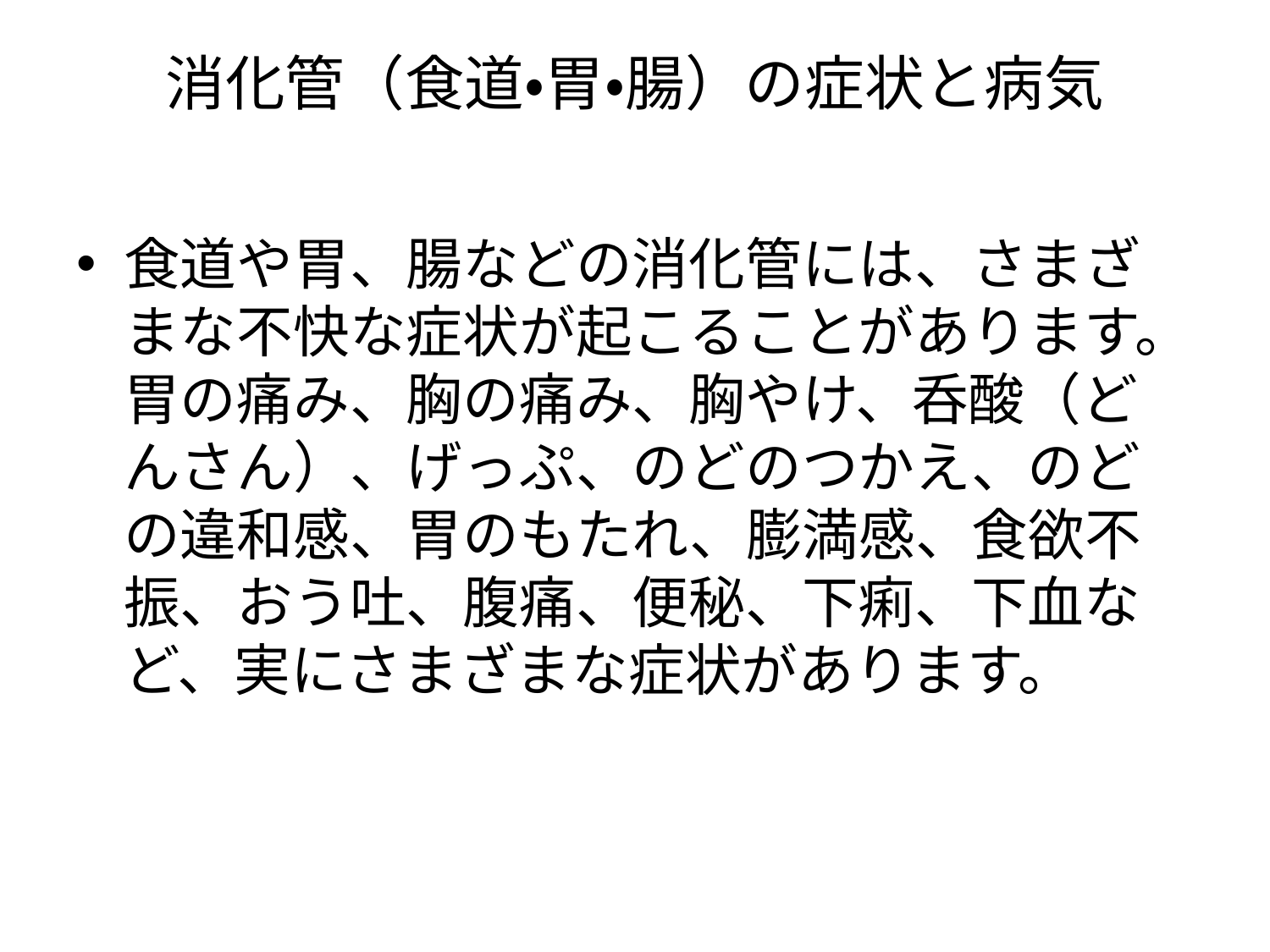

# 消化管（食道・胃・腸）の症状と病気
食道や胃、腸などの消化管には、さまざまな不快な症状が起こることがあります。 胃の痛み、胸の痛み、胸やけ、呑酸（どんさん）、げっぷ、のどのつかえ、のどの違和感、胃のもたれ、膨満感、食欲不振、おう吐、腹痛、便秘、下痢、下血など、実にさまざまな症状があります。